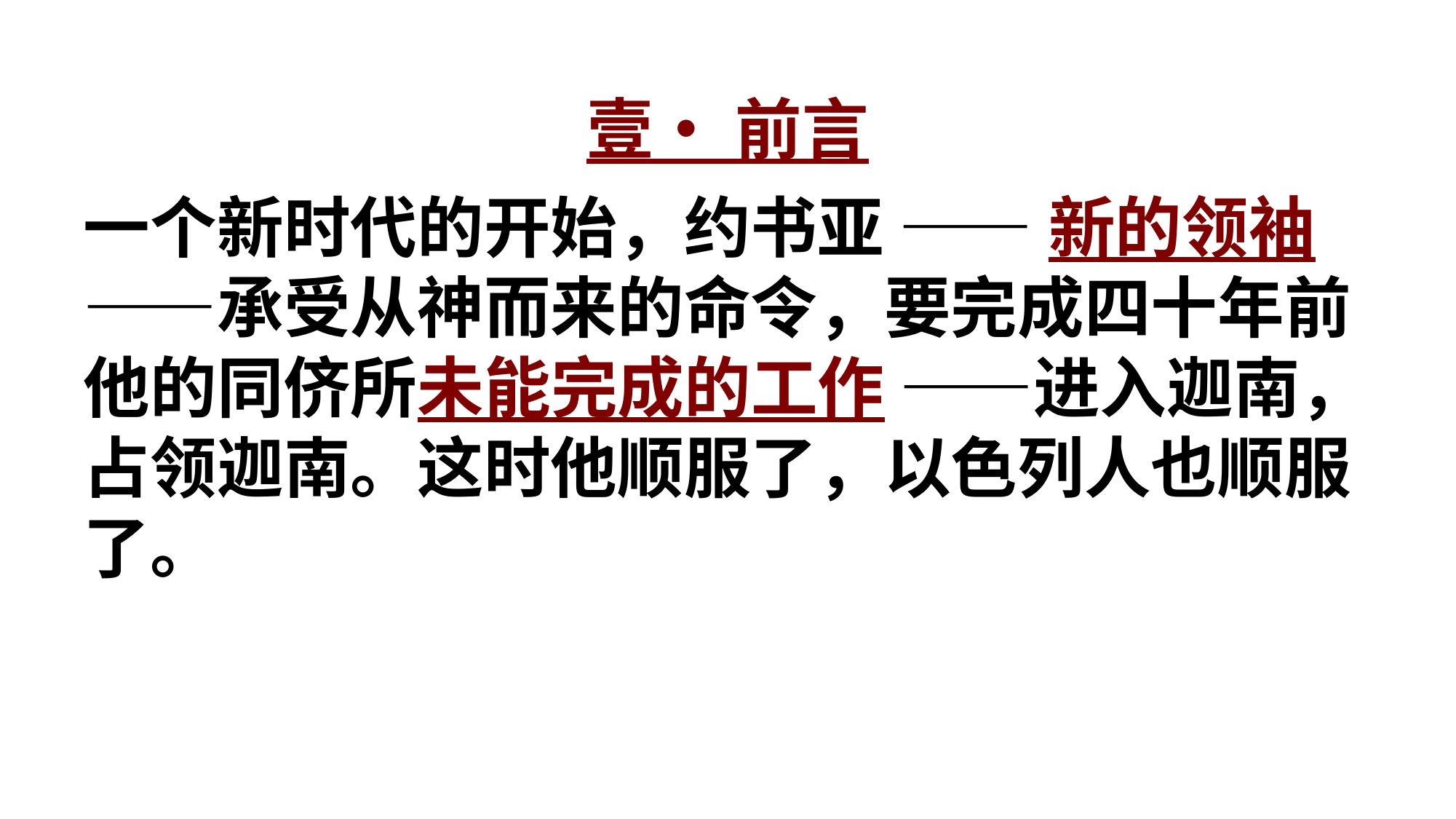

壹‧ 前言
一个新时代的开始，约书亚 —— 新的领袖 ——承受从神而来的命令，要完成四十年前他的同侪所未能完成的工作 ——进入迦南，占领迦南。这时他顺服了，以色列人也顺服了。